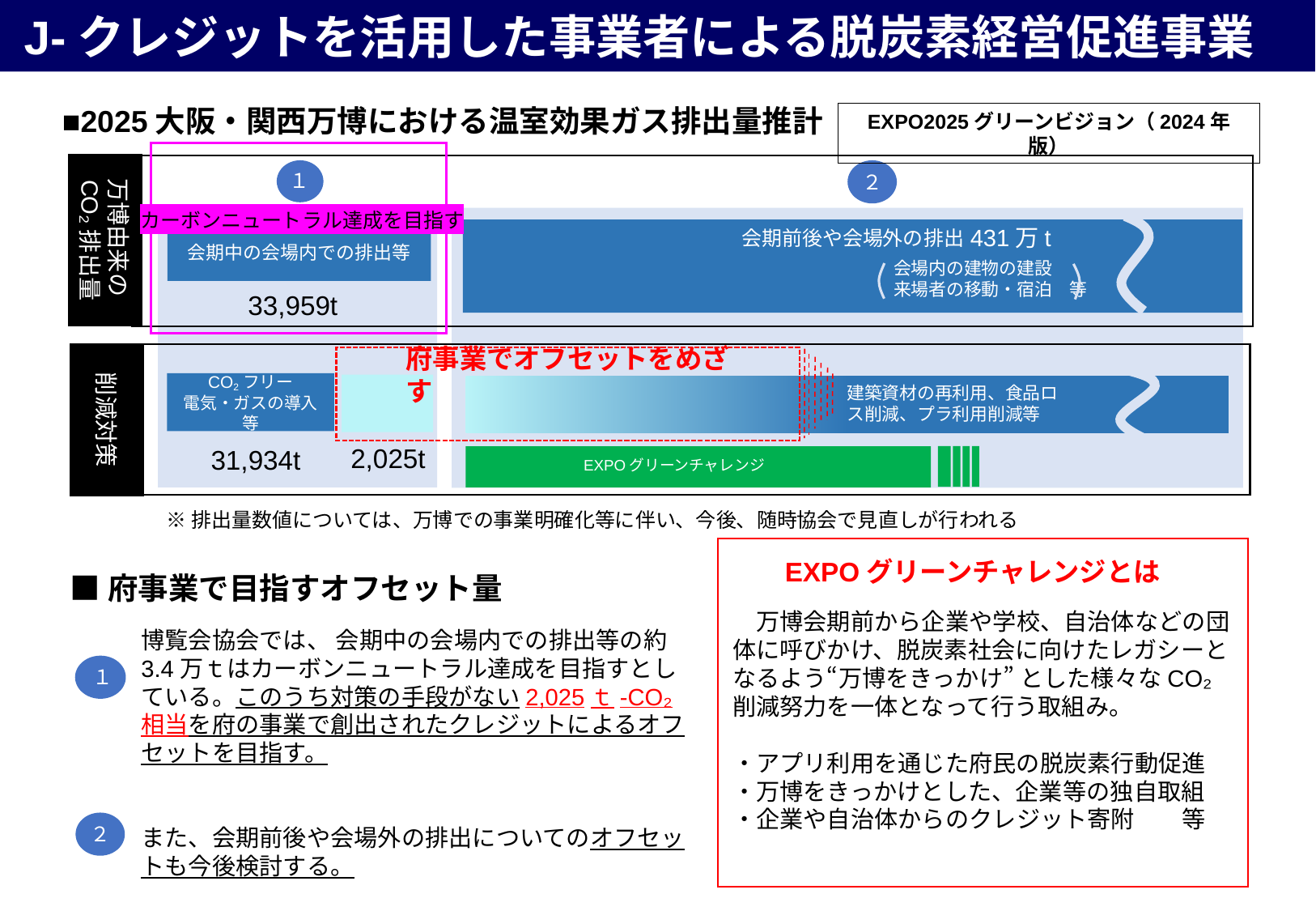

J-クレジットを活用した事業者による脱炭素経営促進事業
7
■2025大阪・関西万博における温室効果ガス排出量推計
EXPO2025グリーンビジョン（2024年版）

万博由来のCO₂排出量

２

１
２
カーボンニュートラル達成を目指す
431万t

会期前後や会場外の排出
会期中の会場内での排出等
会場内の建物の建設
来場者の移動・宿泊　等

33,959t

削減対策

府事業でオフセットをめざす

CO2フリー
電気・ガスの導入等
建築資材の再利用、食品ロス削減、プラ利用削減等

2,025t
31,934t

EXPOグリーンチャレンジ
※排出量数値については、万博での事業明確化等に伴い、今後、随時協会で見直しが行われる

EXPOグリーンチャレンジとは
■府事業で目指すオフセット量
　万博会期前から企業や学校、自治体などの団体に呼びかけ、脱炭素社会に向けたレガシーとなるよう“万博をきっかけ” とした様々なCO₂削減努力を一体となって行う取組み。

・アプリ利用を通じた府民の脱炭素行動促進
・万博をきっかけとした、企業等の独自取組
・企業や自治体からのクレジット寄附　　等

博覧会協会では、 会期中の会場内での排出等の約3.4万ｔはカーボンニュートラル達成を目指すとしている。このうち対策の手段がない2,025ｔ-CO₂相当を府の事業で創出されたクレジットによるオフセットを目指す。

また、会期前後や会場外の排出についてのオフセットも今後検討する。

１
Scope
3

２